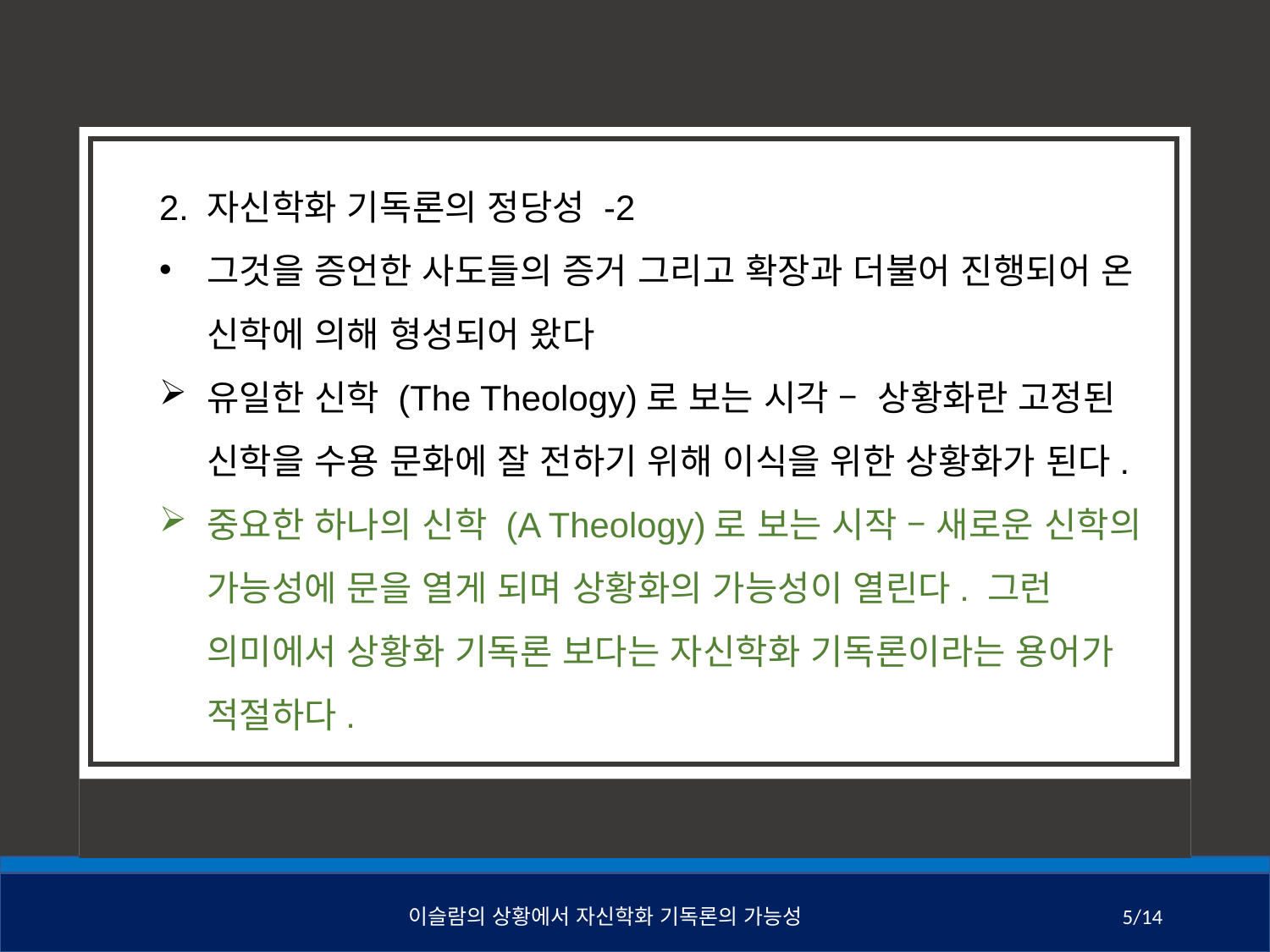

2. 자신학화 기독론의 정당성 -2
그것을 증언한 사도들의 증거 그리고 확장과 더불어 진행되어 온 신학에 의해 형성되어 왔다
유일한 신학 (The Theology)로 보는 시각 –  상황화란 고정된 신학을 수용 문화에 잘 전하기 위해 이식을 위한 상황화가 된다.
중요한 하나의 신학 (A Theology)로 보는 시작 – 새로운 신학의 가능성에 문을 열게 되며 상황화의 가능성이 열린다. 그런 의미에서 상황화 기독론 보다는 자신학화 기독론이라는 용어가 적절하다.

이슬람의 상황에서 자신학화 기독론의 가능성
5/14